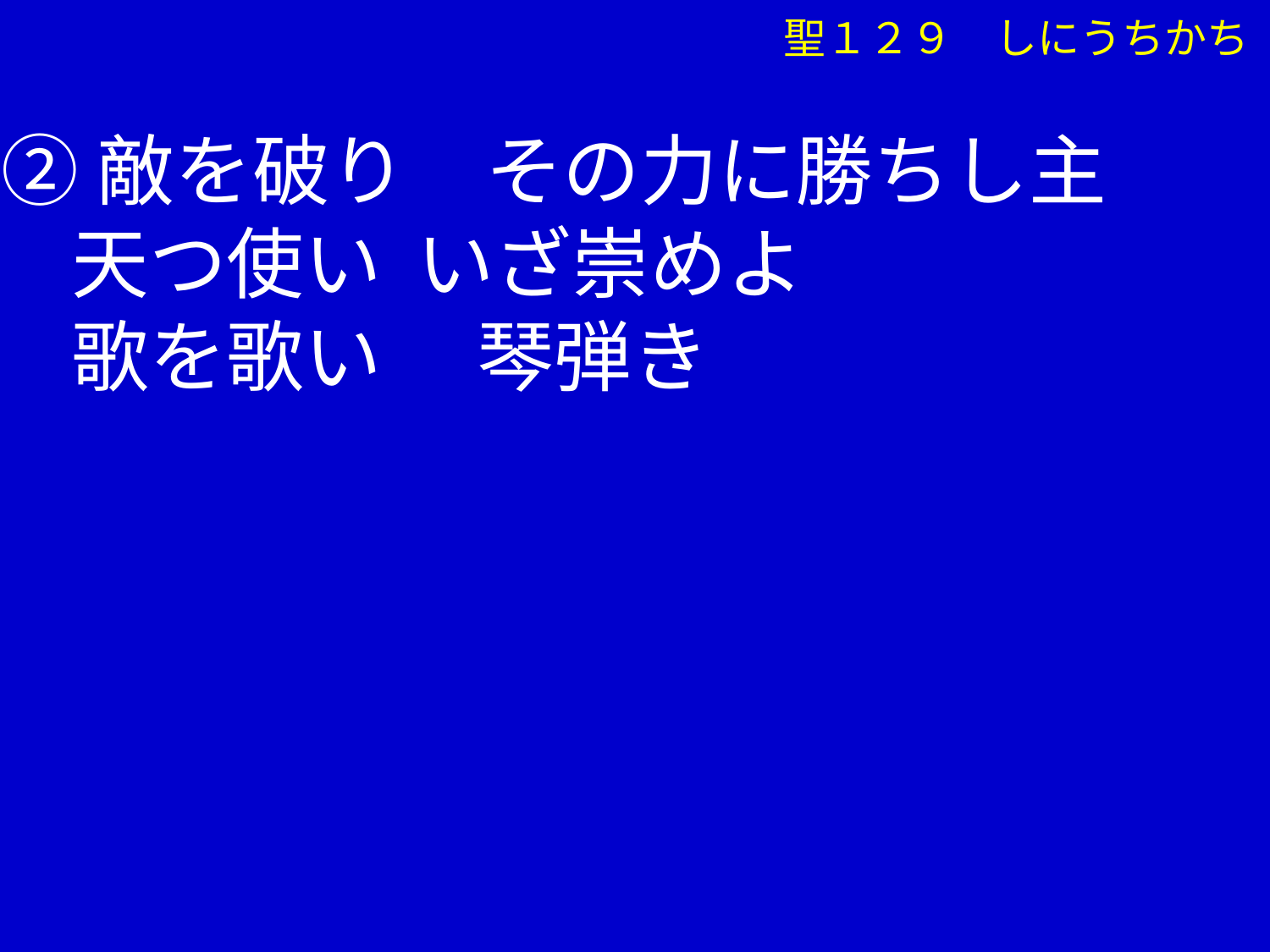

聖１２９　しにうちかち
②敵を破り　その力に勝ちし主
   天つ使い  いざ崇めよ
   歌を歌い　 琴弾き